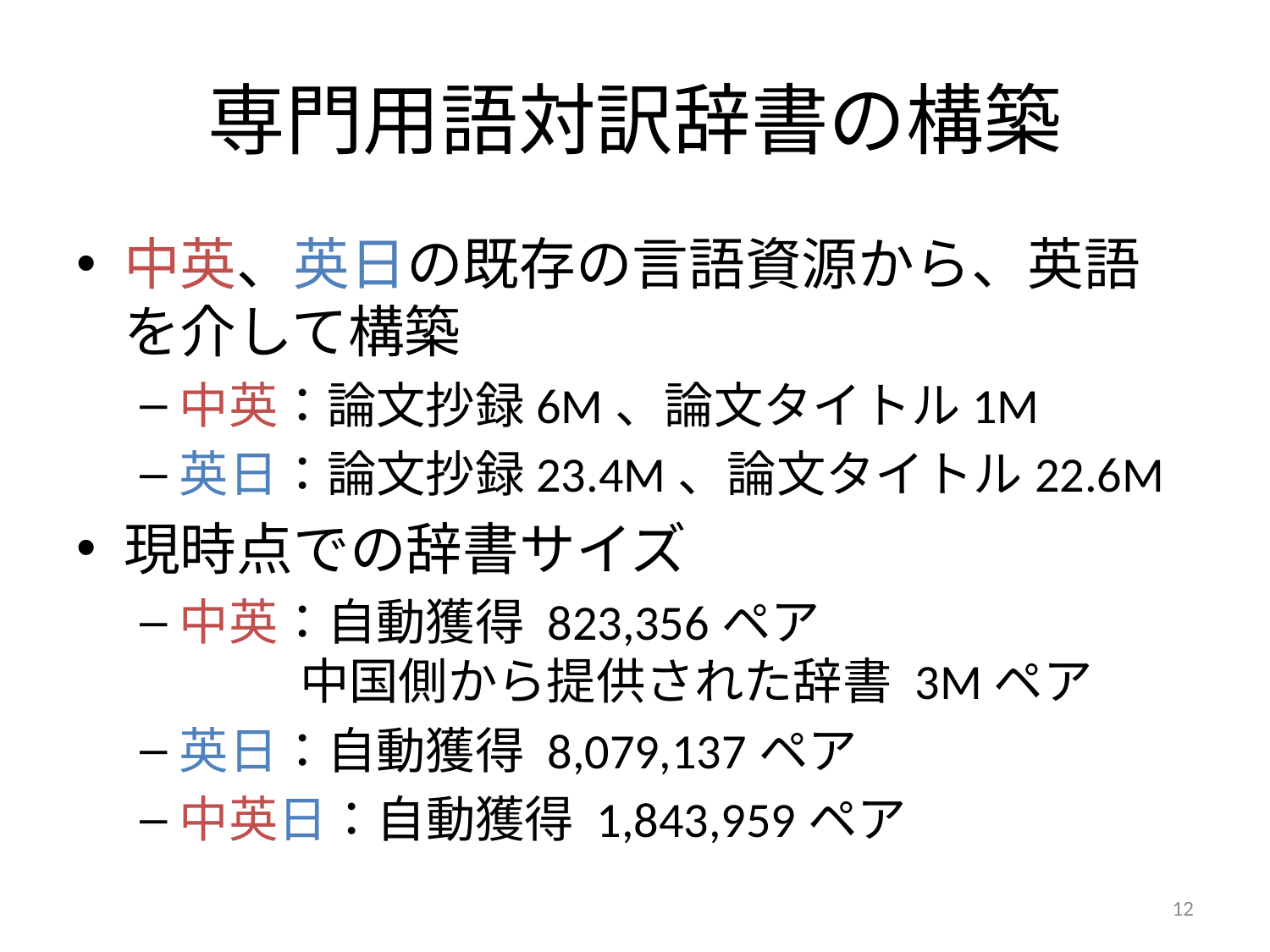

# 専門用語対訳辞書の構築
中英、英日の既存の言語資源から、英語を介して構築
中英：論文抄録6M、論文タイトル1M
英日：論文抄録23.4M、論文タイトル22.6M
現時点での辞書サイズ
中英：自動獲得 823,356ペア
           中国側から提供された辞書 3Mペア
英日：自動獲得 8,079,137ペア
中英日：自動獲得 1,843,959ペア
12